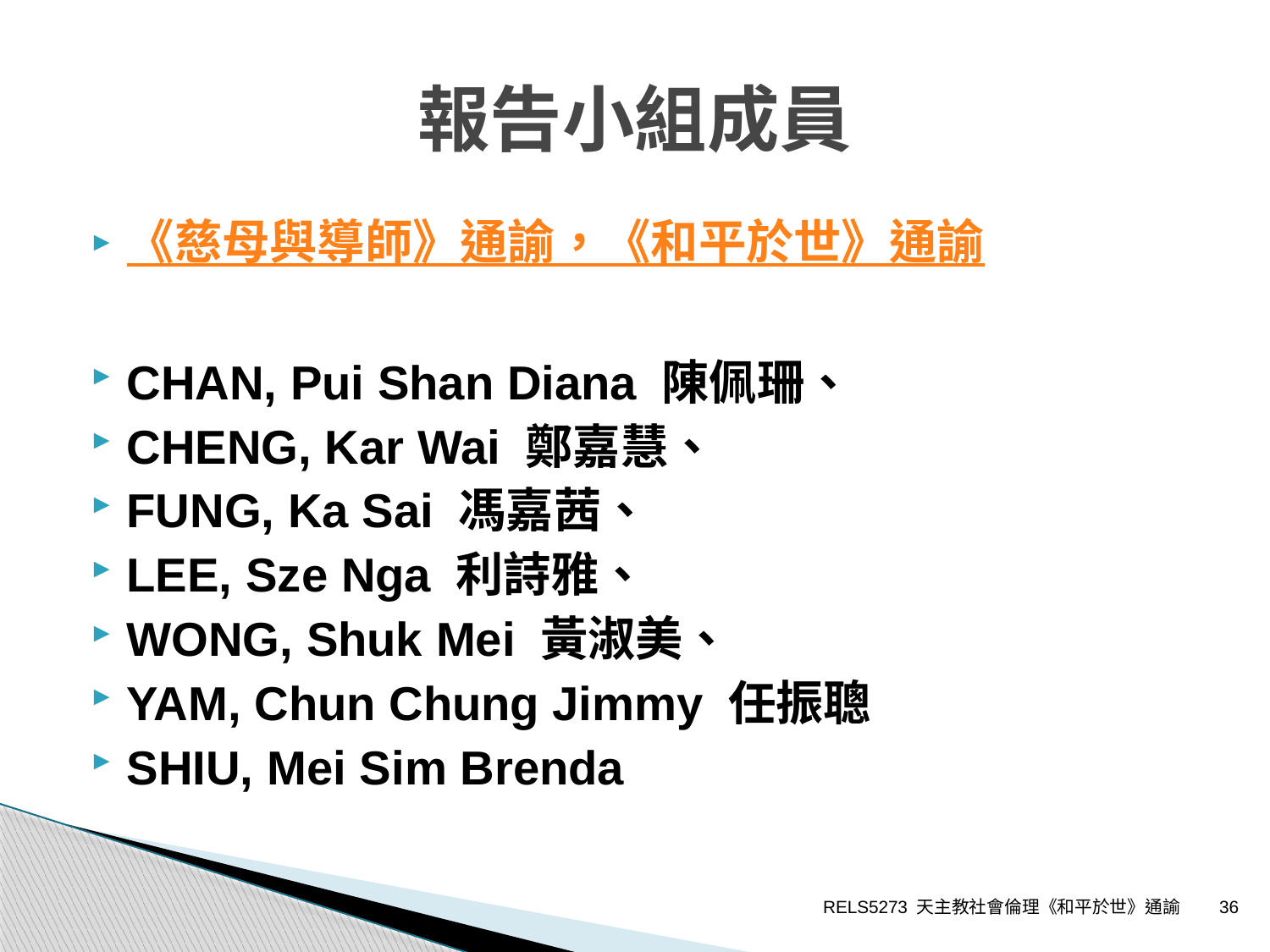

# 報告小組成員
《慈母與導師》通諭，《和平於世》通諭

CHAN, Pui Shan Diana 陳佩珊、
CHENG, Kar Wai 鄭嘉慧、
FUNG, Ka Sai 馮嘉茜、
LEE, Sze Nga 利詩雅、
WONG, Shuk Mei 黃淑美、
YAM, Chun Chung Jimmy 任振聰
SHIU, Mei Sim Brenda

RELS5273 天主教社會倫理《和平於世》通諭
36